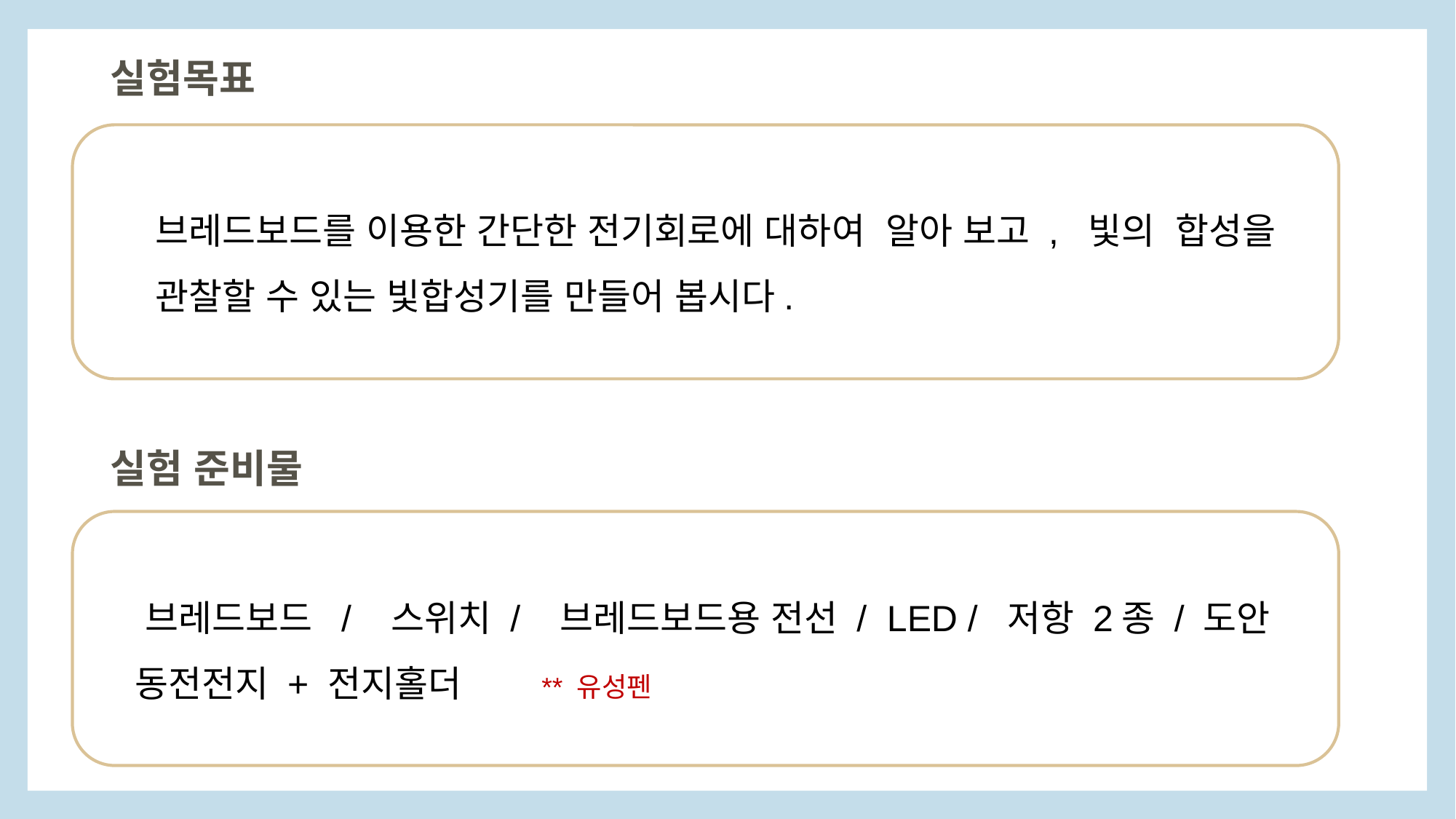

실험목표
     브레드보드를 이용한 간단한 전기회로에 대하여  알아 보고 ,  빛의  합성을
     관찰할 수 있는 빛합성기를 만들어 봅시다.
실험 준비물
    브레드보드  /   스위치 /   브레드보드용 전선 /  LED /  저항 2종 / 도안
   동전전지 + 전지홀더       ** 유성펜